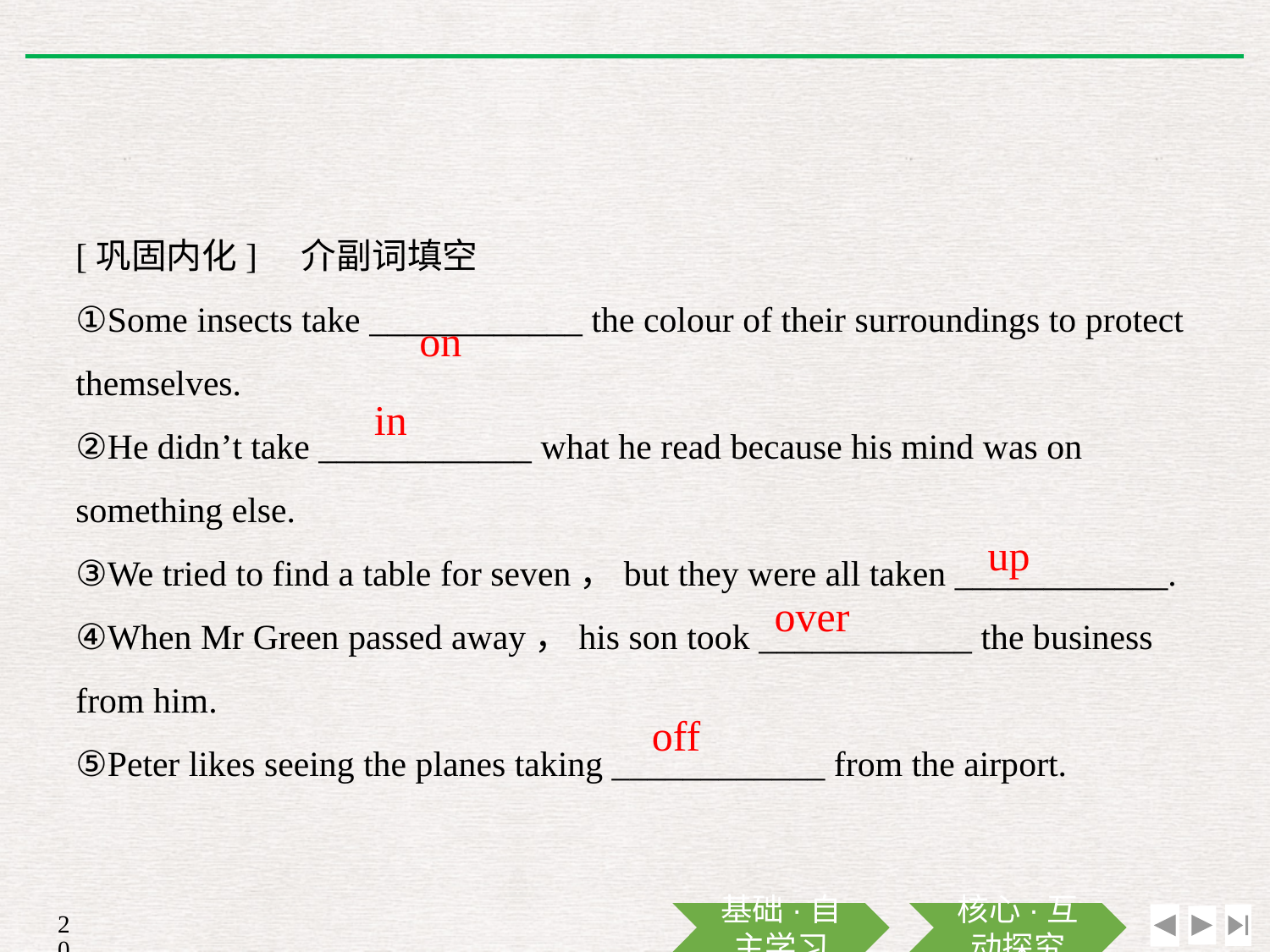

[巩固内化]　介副词填空
①Some insects take ____________ the colour of their surroundings to protect themselves.
②He didn’t take ____________ what he read because his mind was on something else.
③We tried to find a table for seven，but they were all taken ____________.
④When Mr Green passed away，his son took ____________ the business from him.
⑤Peter likes seeing the planes taking ____________ from the airport.
on
in
up
over
off